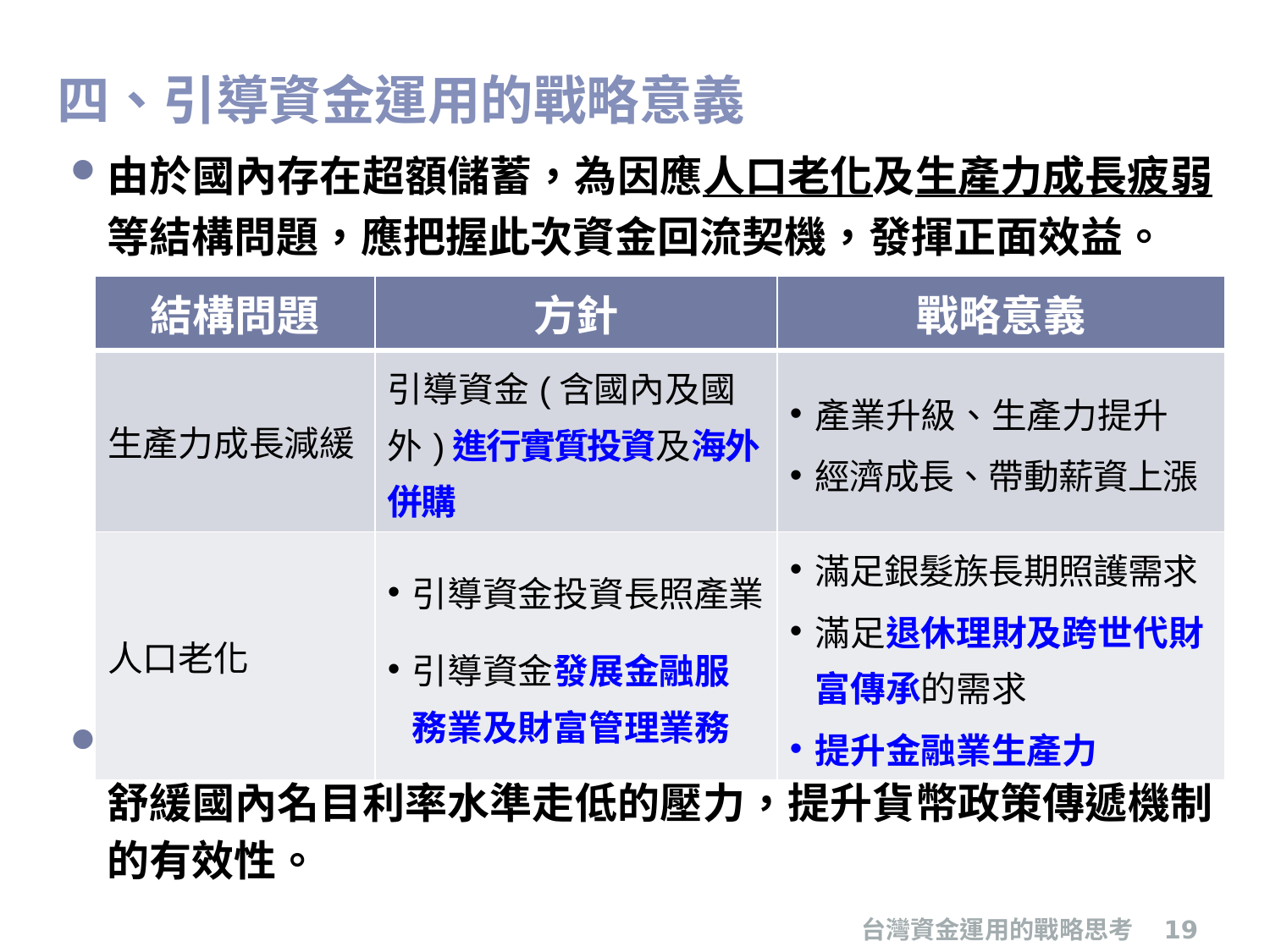

# 四、引導資金運用的戰略意義
由於國內存在超額儲蓄，為因應人口老化及生產力成長疲弱等結構問題，應把握此次資金回流契機，發揮正面效益。

國內實質投資挹注經濟成長動能，有助所得及消費提升，可舒緩國內名目利率水準走低的壓力，提升貨幣政策傳遞機制的有效性。

| 結構問題 | 方針 | 戰略意義 |
| --- | --- | --- |
| 生產力成長減緩 | 引導資金(含國內及國外)進行實質投資及海外併購 | 產業升級、生產力提升 經濟成長、帶動薪資上漲 |
| 人口老化 | 引導資金投資長照產業 引導資金發展金融服務業及財富管理業務 | 滿足銀髮族長期照護需求 滿足退休理財及跨世代財富傳承的需求 提升金融業生產力 |
台灣資金運用的戰略思考
19